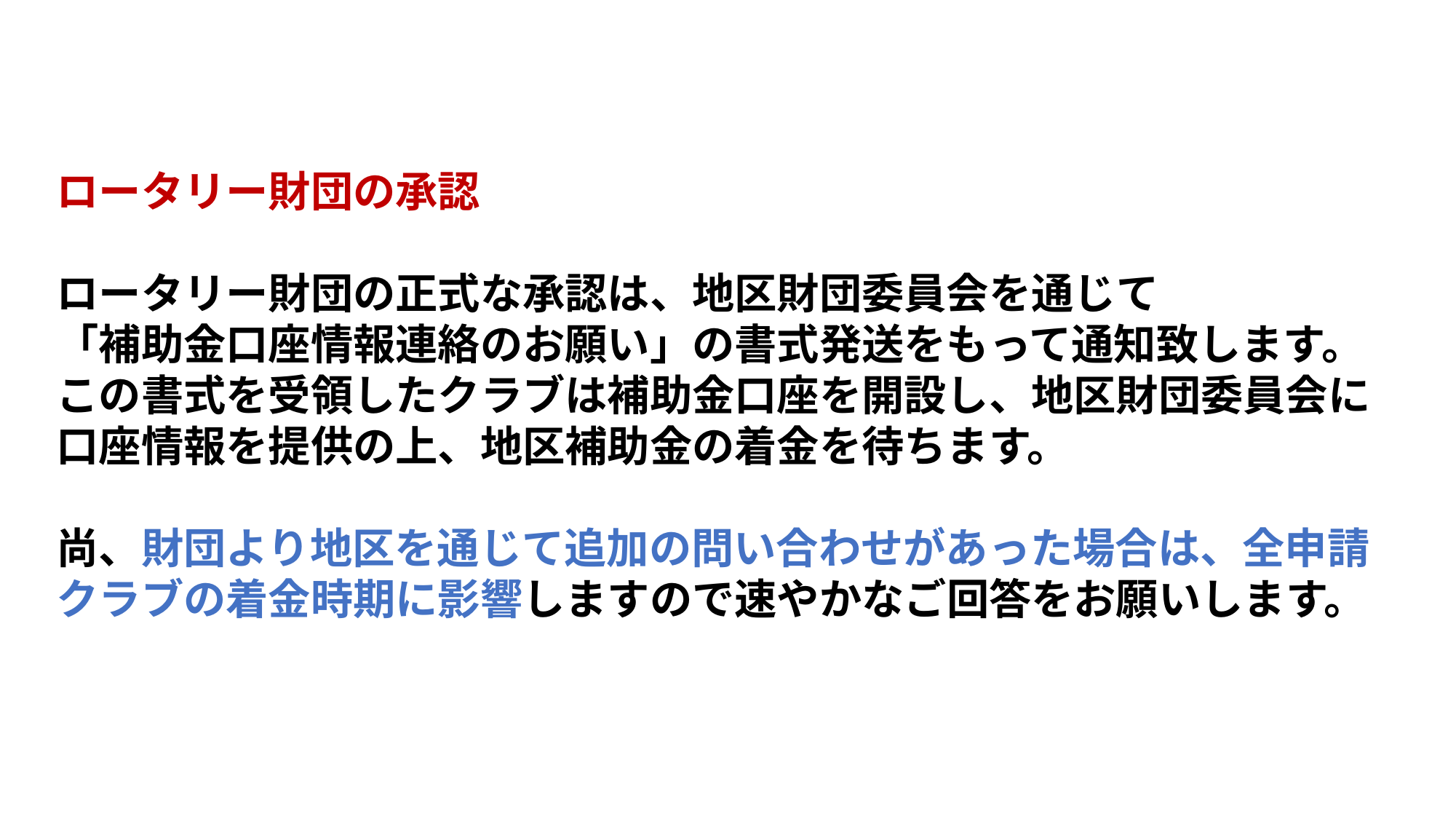

ロータリー財団の承認

ロータリー財団の正式な承認は、地区財団委員会を通じて
「補助金口座情報連絡のお願い」の書式発送をもって通知致します。
この書式を受領したクラブは補助金口座を開設し、地区財団委員会に口座情報を提供の上、地区補助金の着金を待ちます。

尚、財団より地区を通じて追加の問い合わせがあった場合は、全申請クラブの着金時期に影響しますので速やかなご回答をお願いします。